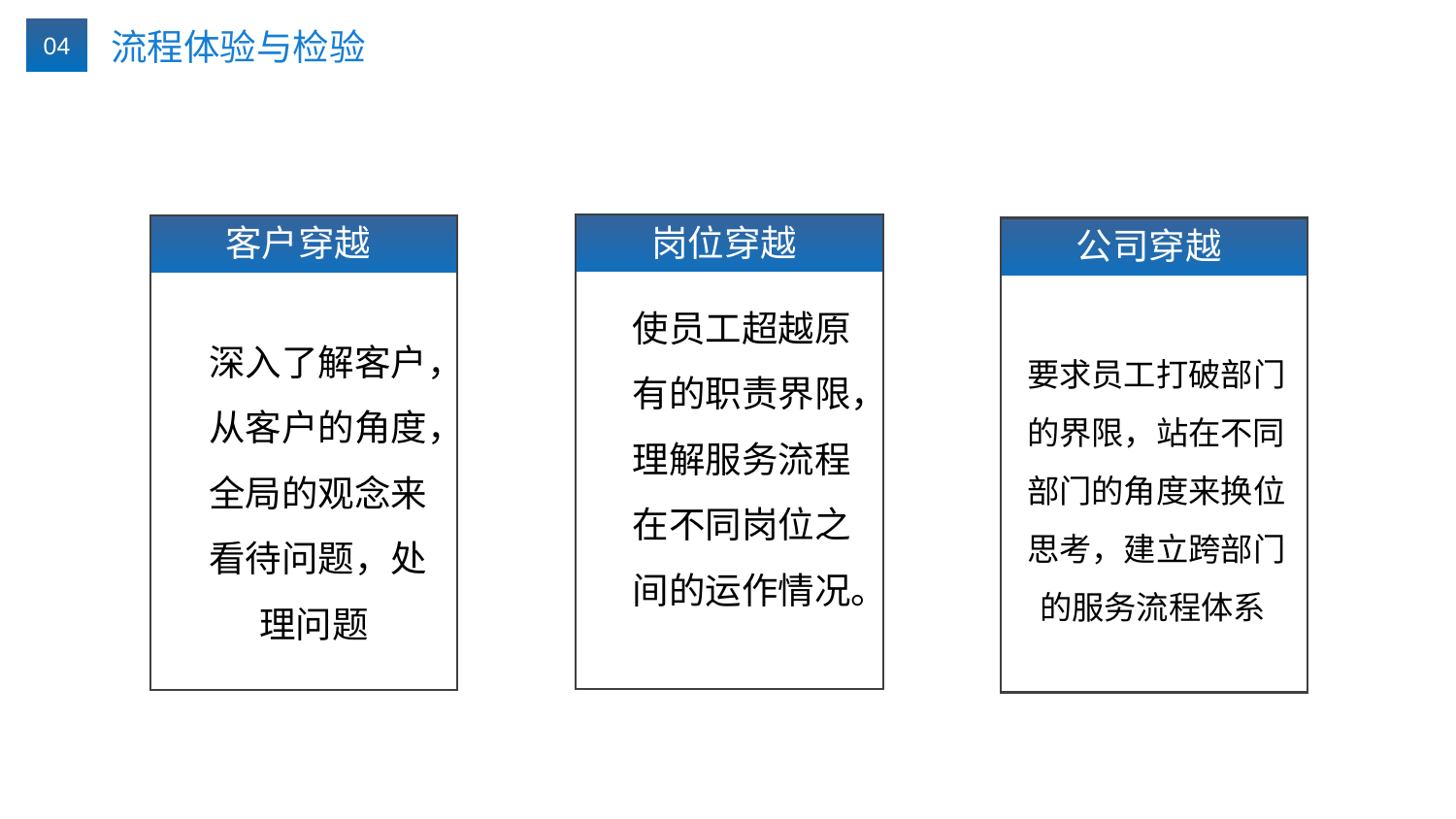

04
流程体验与检验

岗位穿越
使员工超越原有的职责界限，理解服务流程在不同岗位之间的运作情况。

客户穿越
深入了解客户，从客户的角度，全局的观念来看待问题，处理问题

公司穿越
要求员工打破部门的界限，站在不同部门的角度来换位思考，建立跨部门的服务流程体系